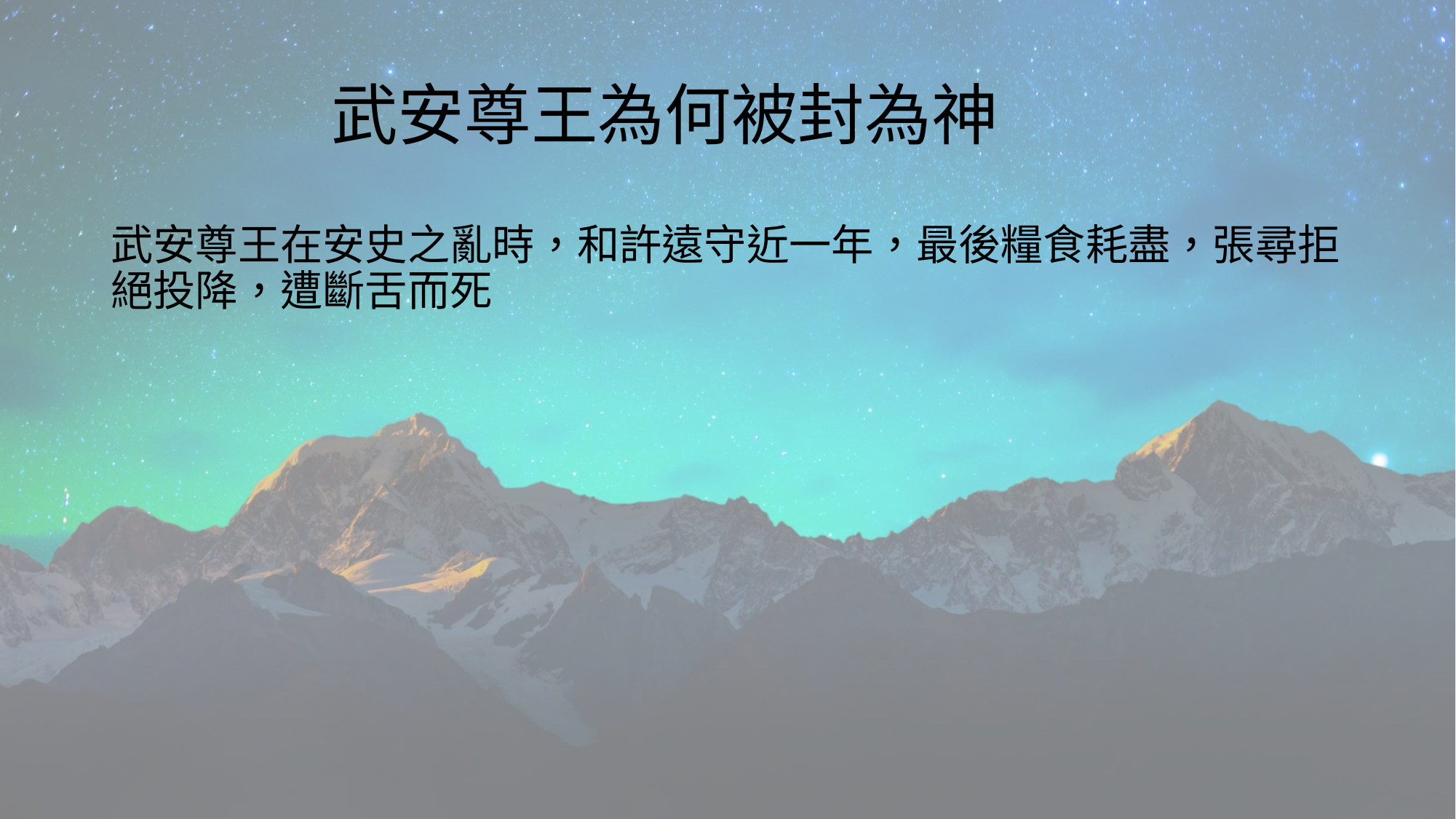

# 武安尊王為何被封為神
武安尊王在安史之亂時，和許遠守近一年，最後糧食耗盡，張尋拒絕投降，遭斷舌而死